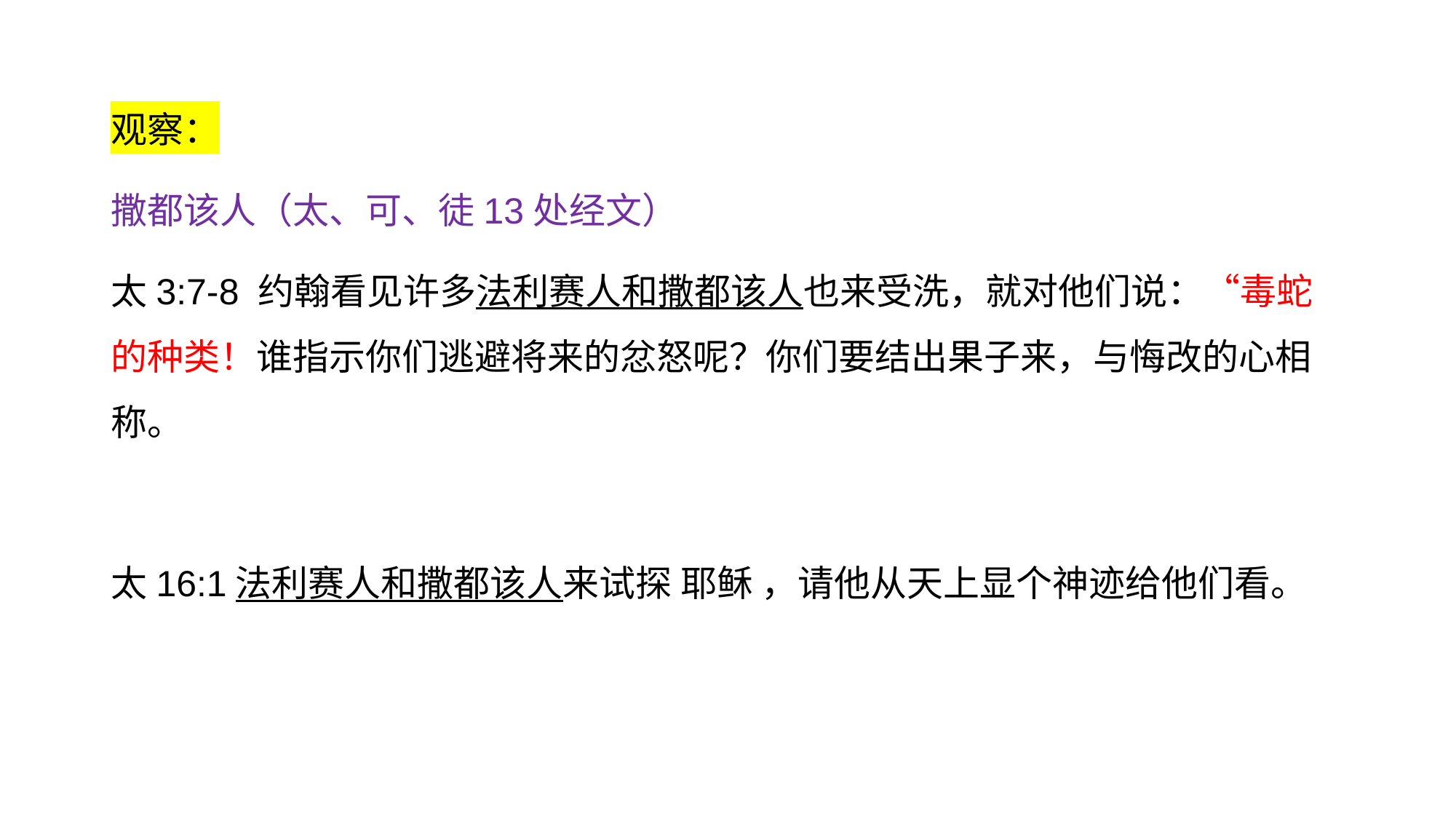

观察：
撒都该人（太、可、徒13处经文）
太3:7-8 约翰看见许多法利赛人和撒都该人也来受洗，就对他们说：“毒蛇的种类！谁指示你们逃避将来的忿怒呢？你们要结出果子来，与悔改的心相称。

太16:1法利赛人和撒都该人来试探 耶稣 ，请他从天上显个神迹给他们看。